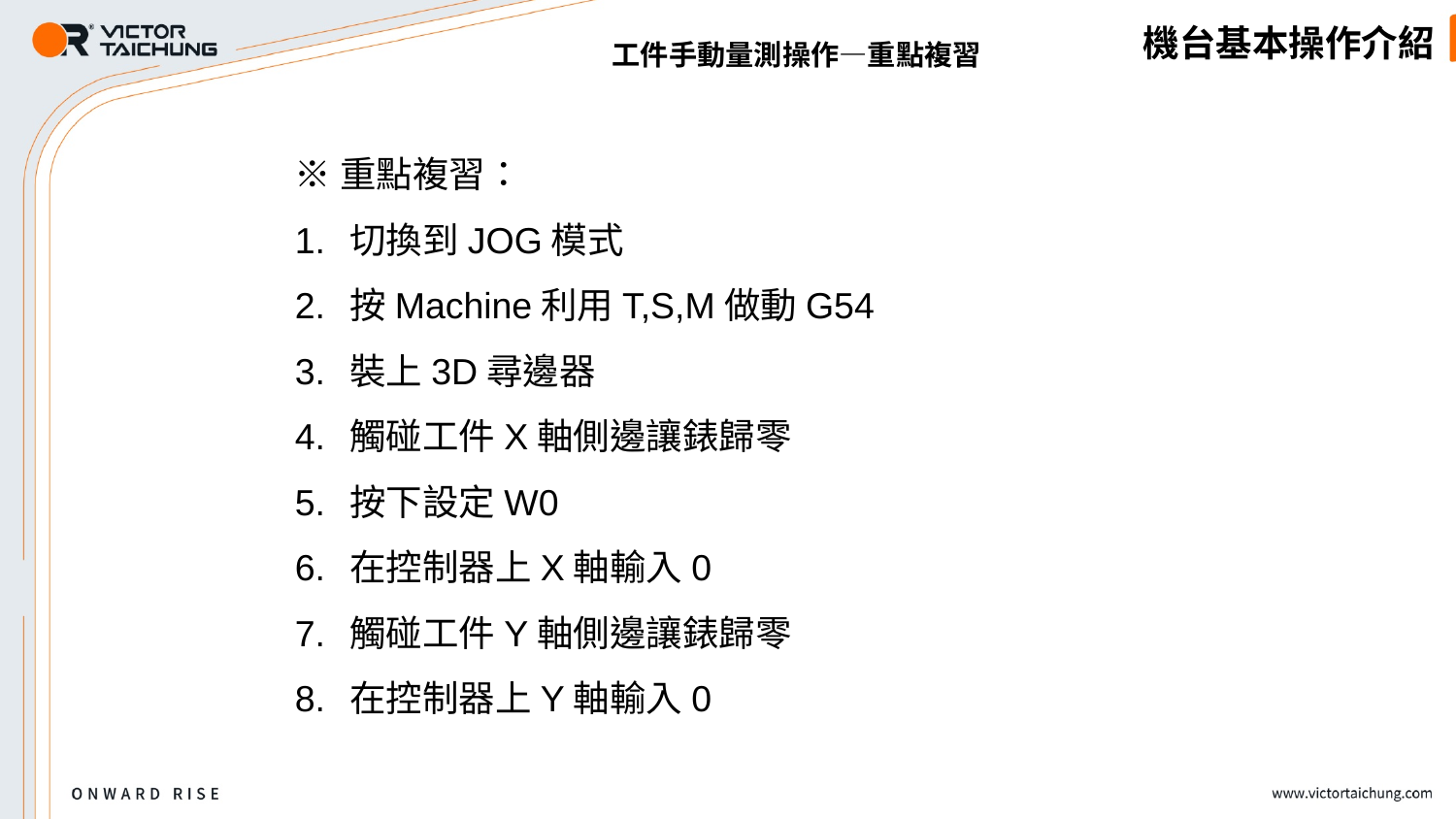

# 機台基本操作介紹
工件手動量測操作—重點複習
※重點複習：
切換到JOG模式
按Machine利用T,S,M做動G54
裝上3D尋邊器
觸碰工件X軸側邊讓錶歸零
按下設定W0
在控制器上X軸輸入0
觸碰工件Y軸側邊讓錶歸零
在控制器上Y軸輸入0